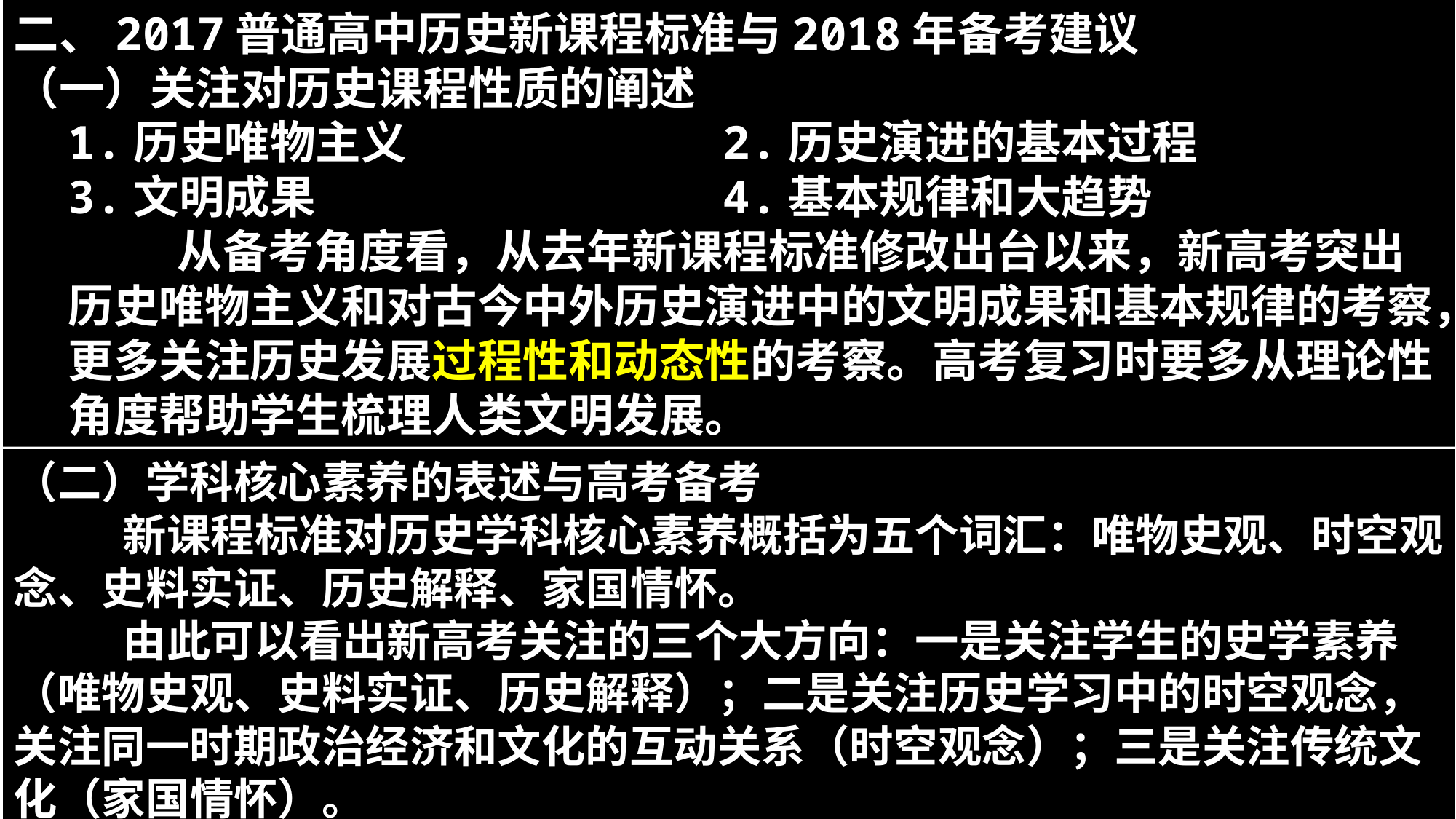

二、2017普通高中历史新课程标准与2018年备考建议
（一）关注对历史课程性质的阐述
1.历史唯物主义			2.历史演进的基本过程
3.文明成果				4.基本规律和大趋势
	从备考角度看，从去年新课程标准修改出台以来，新高考突出历史唯物主义和对古今中外历史演进中的文明成果和基本规律的考察，更多关注历史发展过程性和动态性的考察。高考复习时要多从理论性角度帮助学生梳理人类文明发展。
（二）学科核心素养的表述与高考备考
	新课程标准对历史学科核心素养概括为五个词汇：唯物史观、时空观念、史料实证、历史解释、家国情怀。
	由此可以看出新高考关注的三个大方向：一是关注学生的史学素养（唯物史观、史料实证、历史解释）；二是关注历史学习中的时空观念，关注同一时期政治经济和文化的互动关系（时空观念）；三是关注传统文化（家国情怀）。